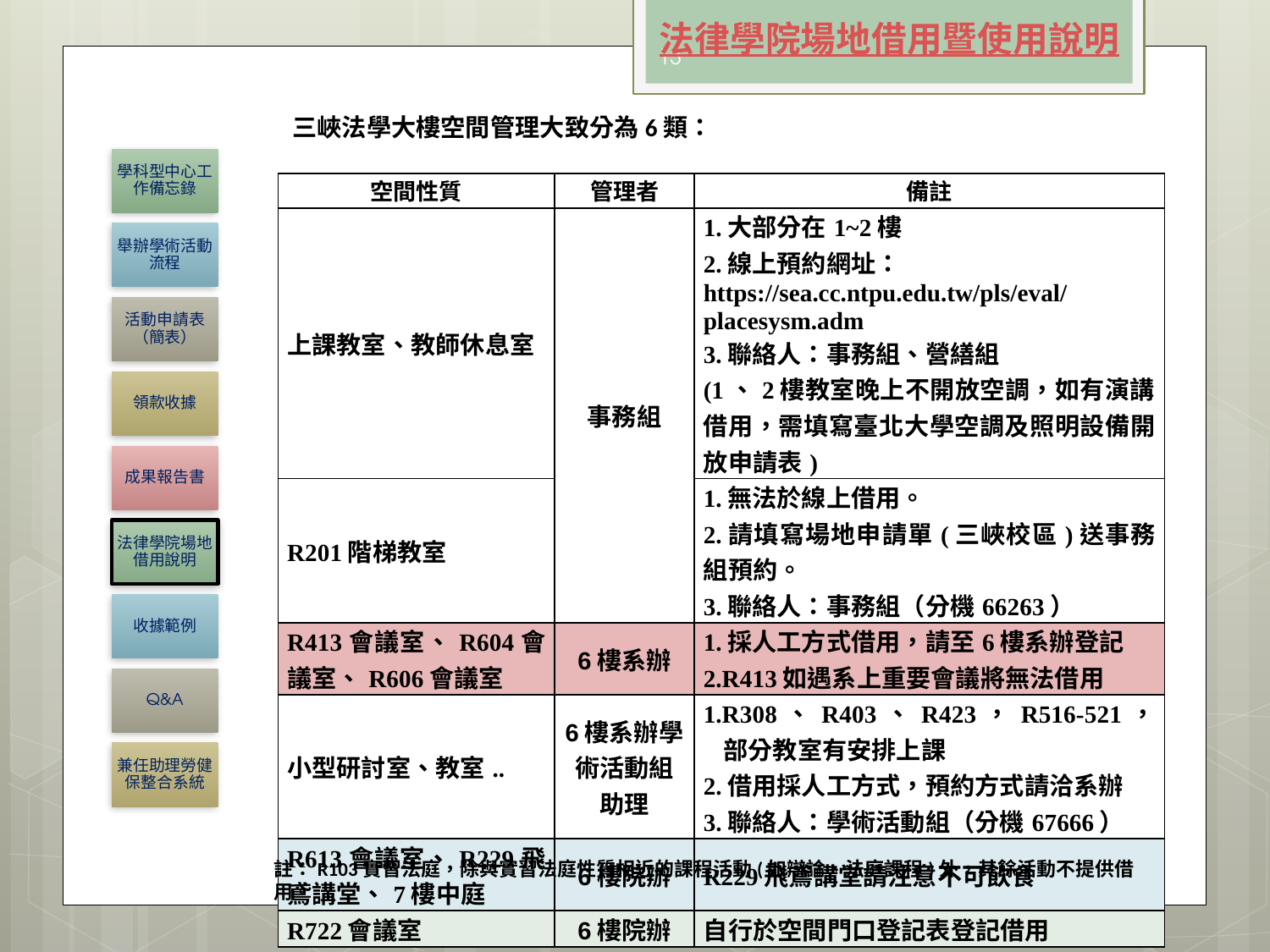

法律學院場地借用暨使用說明
13
三峽法學大樓空間管理大致分為6類：
學科型中心工作備忘錄
舉辦學術活動流程
活動申請表（簡表）
領款收據
成果報告書
法律學院場地借用說明
收據範例
Q&A
兼任助理勞健保整合系統
| 空間性質 | 管理者 | 備註 |
| --- | --- | --- |
| 上課教室、教師休息室 | 事務組 | 1.大部分在1~2樓 2.線上預約網址： https://sea.cc.ntpu.edu.tw/pls/eval/placesysm.adm 3.聯絡人：事務組、營繕組 (1、2樓教室晚上不開放空調，如有演講借用，需填寫臺北大學空調及照明設備開放申請表) |
| R201階梯教室 |  | 1.無法於線上借用。 2.請填寫場地申請單(三峽校區)送事務組預約。 3.聯絡人：事務組（分機66263） |
| R413會議室、R604會議室、R606會議室 | 6樓系辦 | 1.採人工方式借用，請至6樓系辦登記 2.R413如遇系上重要會議將無法借用 |
| 小型研討室、教室.. | 6樓系辦學術活動組助理 | 1.R308、R403、R423，R516-521，部分教室有安排上課 2.借用採人工方式，預約方式請洽系辦 3.聯絡人：學術活動組（分機67666） |
| R613會議室、R229飛鳶講堂、7樓中庭 | 6樓院辦 | R229飛鳶講堂請注意不可飲食 |
| R722會議室 | 6樓院辦 | 自行於空間門口登記表登記借用 |

註：R103實習法庭，除與實習法庭性質相近的課程活動(如辯論、法庭課程)外，其餘活動不提供借用。